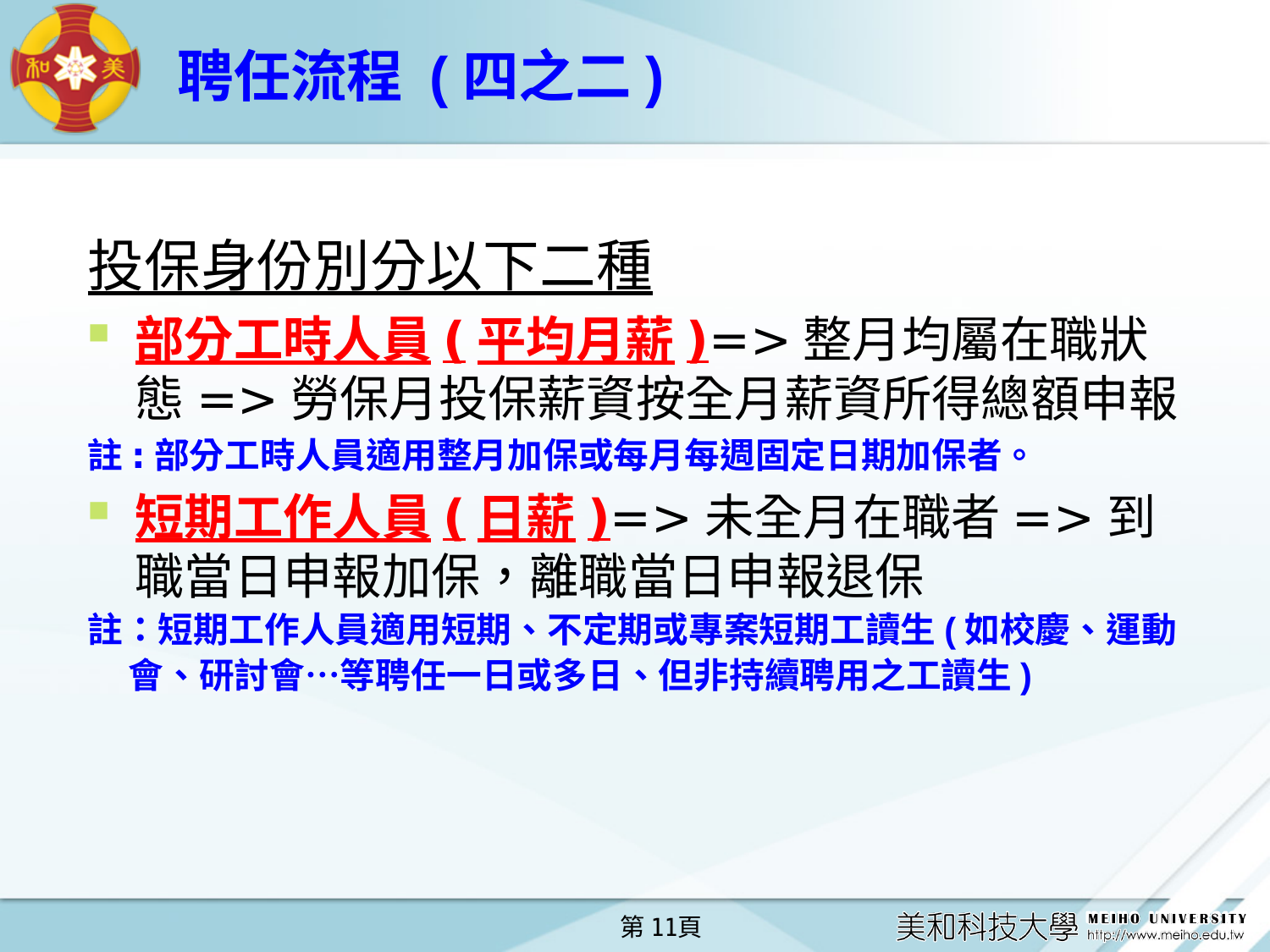

# 聘任流程 (四之二)
投保身份別分以下二種
部分工時人員(平均月薪)=>整月均屬在職狀態=>勞保月投保薪資按全月薪資所得總額申報
註:部分工時人員適用整月加保或每月每週固定日期加保者。
短期工作人員(日薪)=>未全月在職者=>到職當日申報加保，離職當日申報退保
註：短期工作人員適用短期、不定期或專案短期工讀生(如校慶、運動
    會、研討會…等聘任一日或多日、但非持續聘用之工讀生)